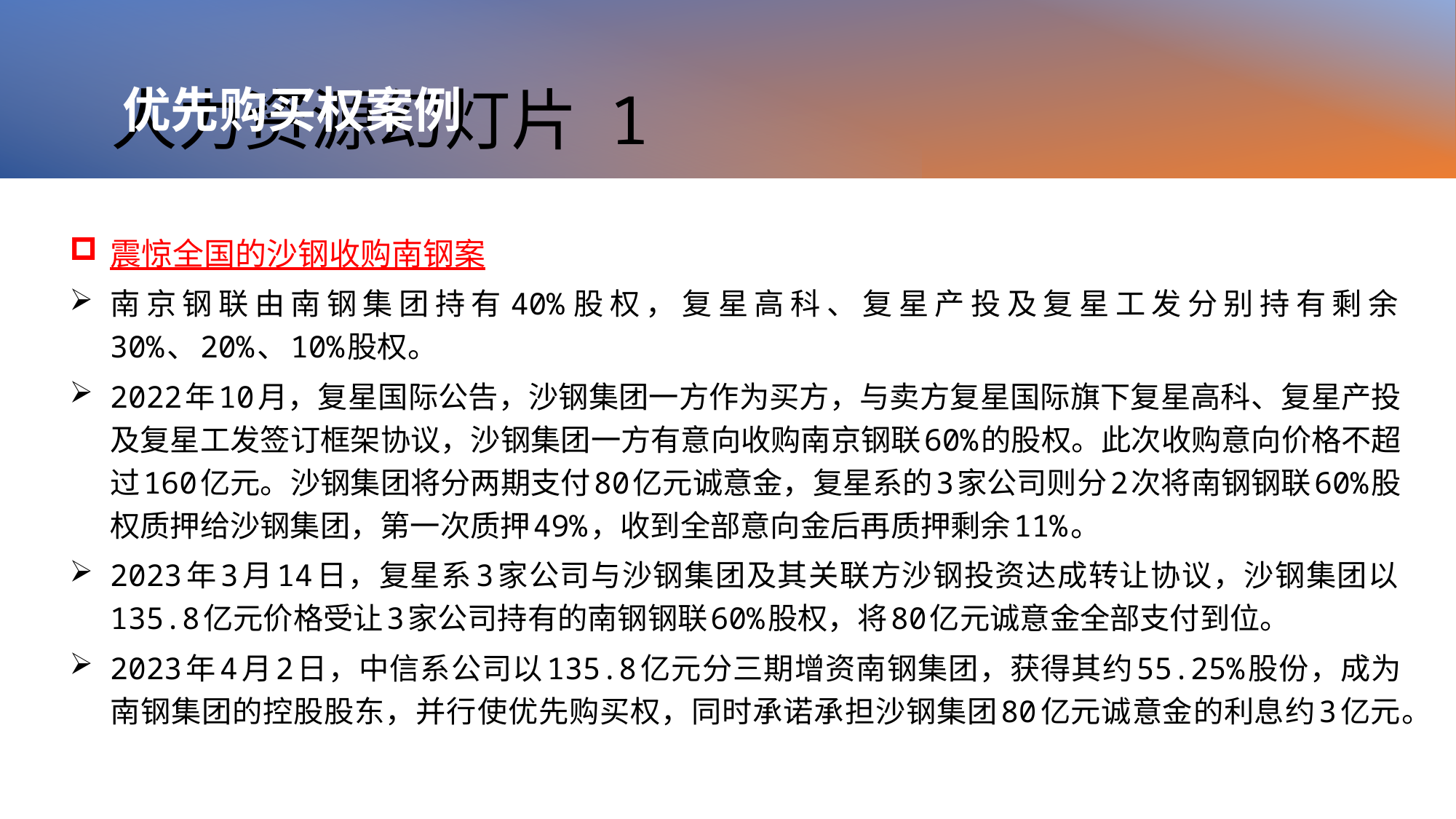

# 人力资源幻灯片 1
优先购买权案例
震惊全国的沙钢收购南钢案
南京钢联由南钢集团持有40%股权，复星高科、复星产投及复星工发分别持有剩余30%、20%、10%股权。
2022年10月，复星国际公告，沙钢集团一方作为买方，与卖方复星国际旗下复星高科、复星产投及复星工发签订框架协议，沙钢集团一方有意向收购南京钢联60%的股权。此次收购意向价格不超过160亿元。沙钢集团将分两期支付80亿元诚意金，复星系的3家公司则分2次将南钢钢联60%股权质押给沙钢集团，第一次质押49%，收到全部意向金后再质押剩余11%。
2023年3月14日，复星系3家公司与沙钢集团及其关联方沙钢投资达成转让协议，沙钢集团以135.8亿元价格受让3家公司持有的南钢钢联60%股权，将80亿元诚意金全部支付到位。
2023年4月2日，中信系公司以135.8亿元分三期增资南钢集团，获得其约55.25%股份，成为南钢集团的控股股东，并行使优先购买权，同时承诺承担沙钢集团80亿元诚意金的利息约3亿元。